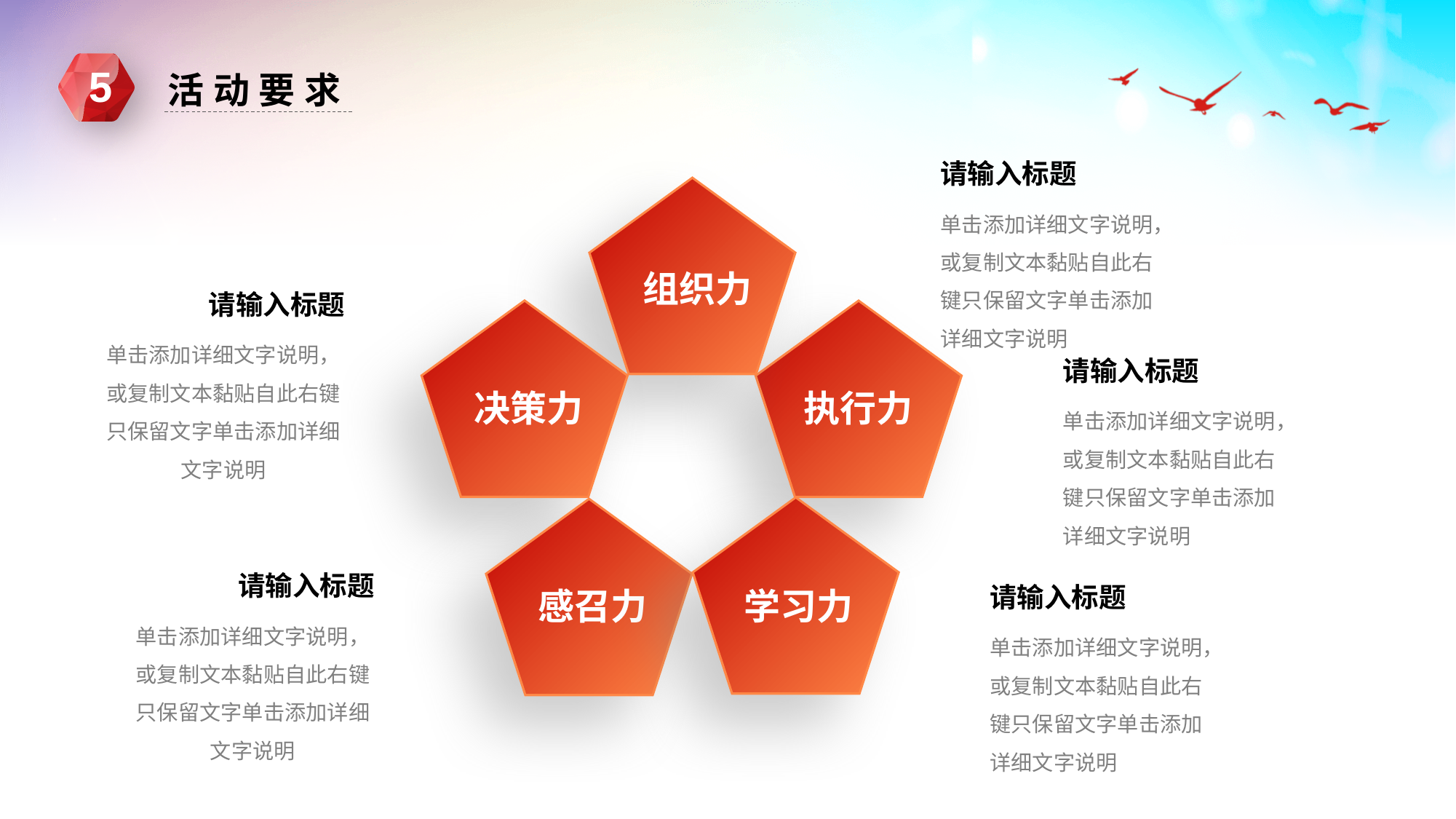

5

活动要求
请输入标题

单击添加详细文字说明，或复制文本黏贴自此右键只保留文字单击添加详细文字说明
组织力
请输入标题

单击添加详细文字说明，或复制文本黏贴自此右键只保留文字单击添加详细文字说明
请输入标题
决策力
执行力
单击添加详细文字说明，或复制文本黏贴自此右键只保留文字单击添加详细文字说明

请输入标题
请输入标题
感召力
学习力
单击添加详细文字说明，或复制文本黏贴自此右键只保留文字单击添加详细文字说明
单击添加详细文字说明，或复制文本黏贴自此右键只保留文字单击添加详细文字说明